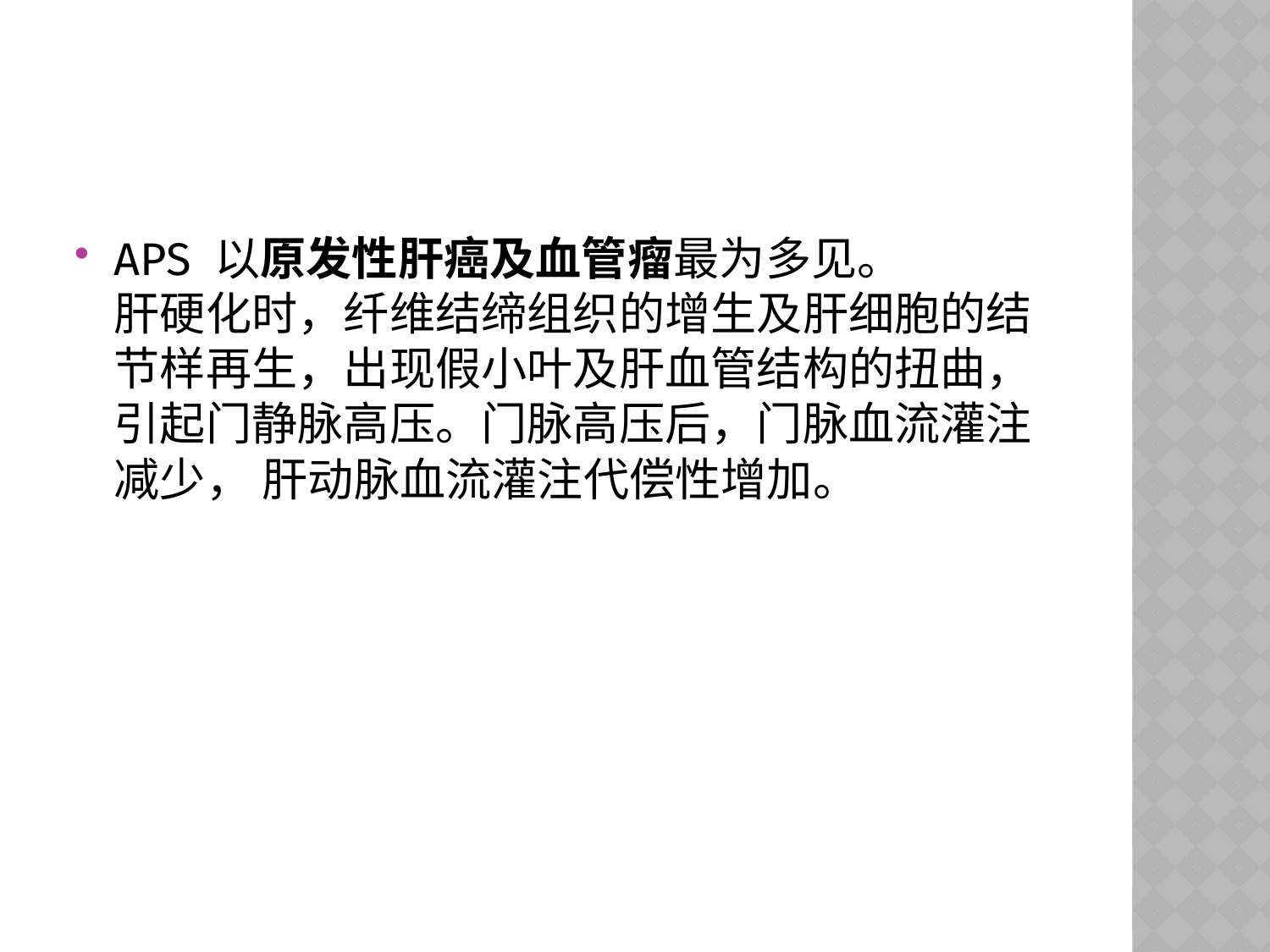

APS 以原发性肝癌及血管瘤最为多见。
肝硬化时，纤维结缔组织的增生及肝细胞的结节样再生，出现假小叶及肝血管结构的扭曲，引起门静脉高压。门脉高压后，门脉血流灌注减少， 肝动脉血流灌注代偿性增加。